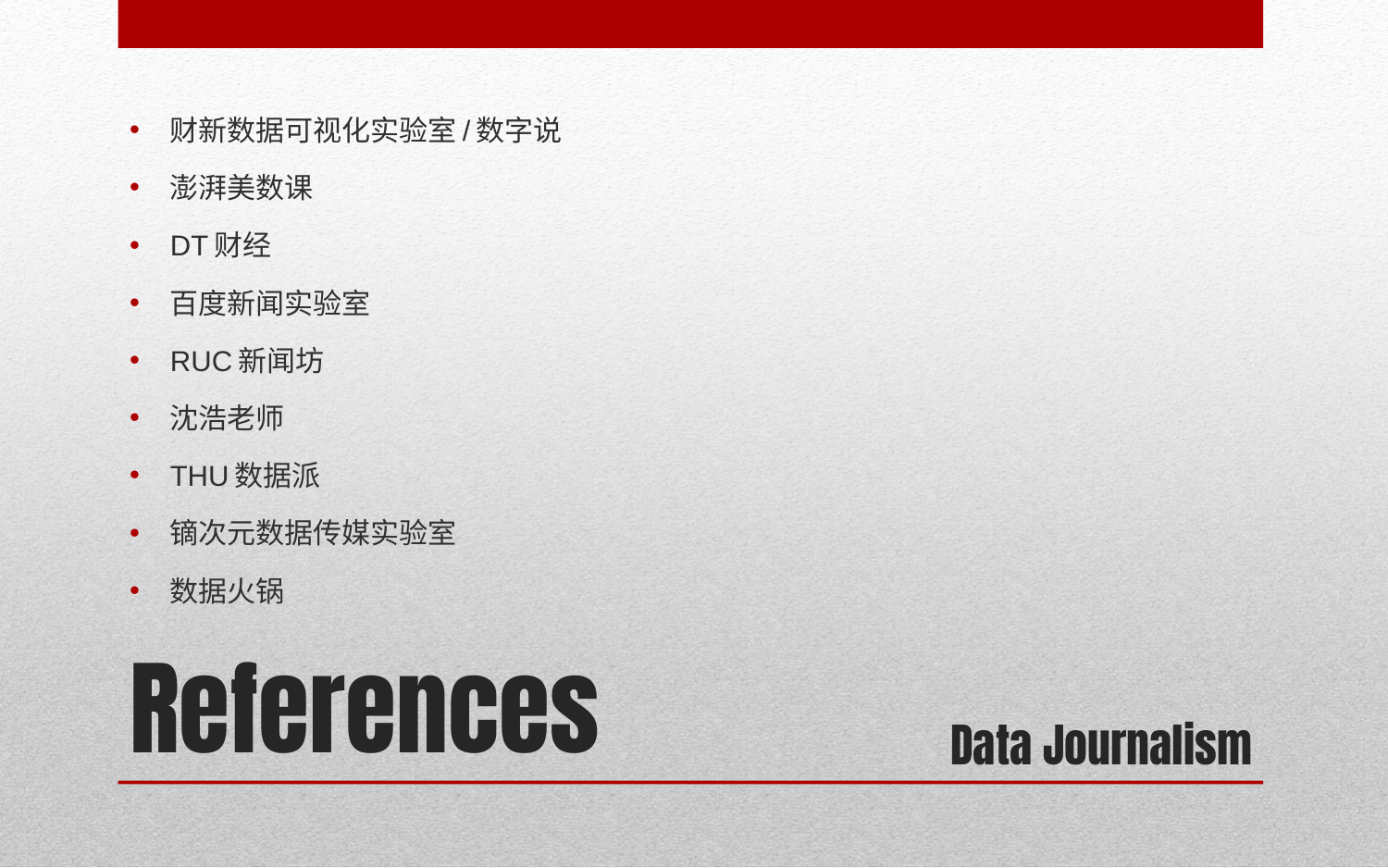

财新数据可视化实验室/数字说
澎湃美数课
DT财经
百度新闻实验室
RUC新闻坊
沈浩老师
THU数据派
镝次元数据传媒实验室
数据火锅
# References
Data Journalism